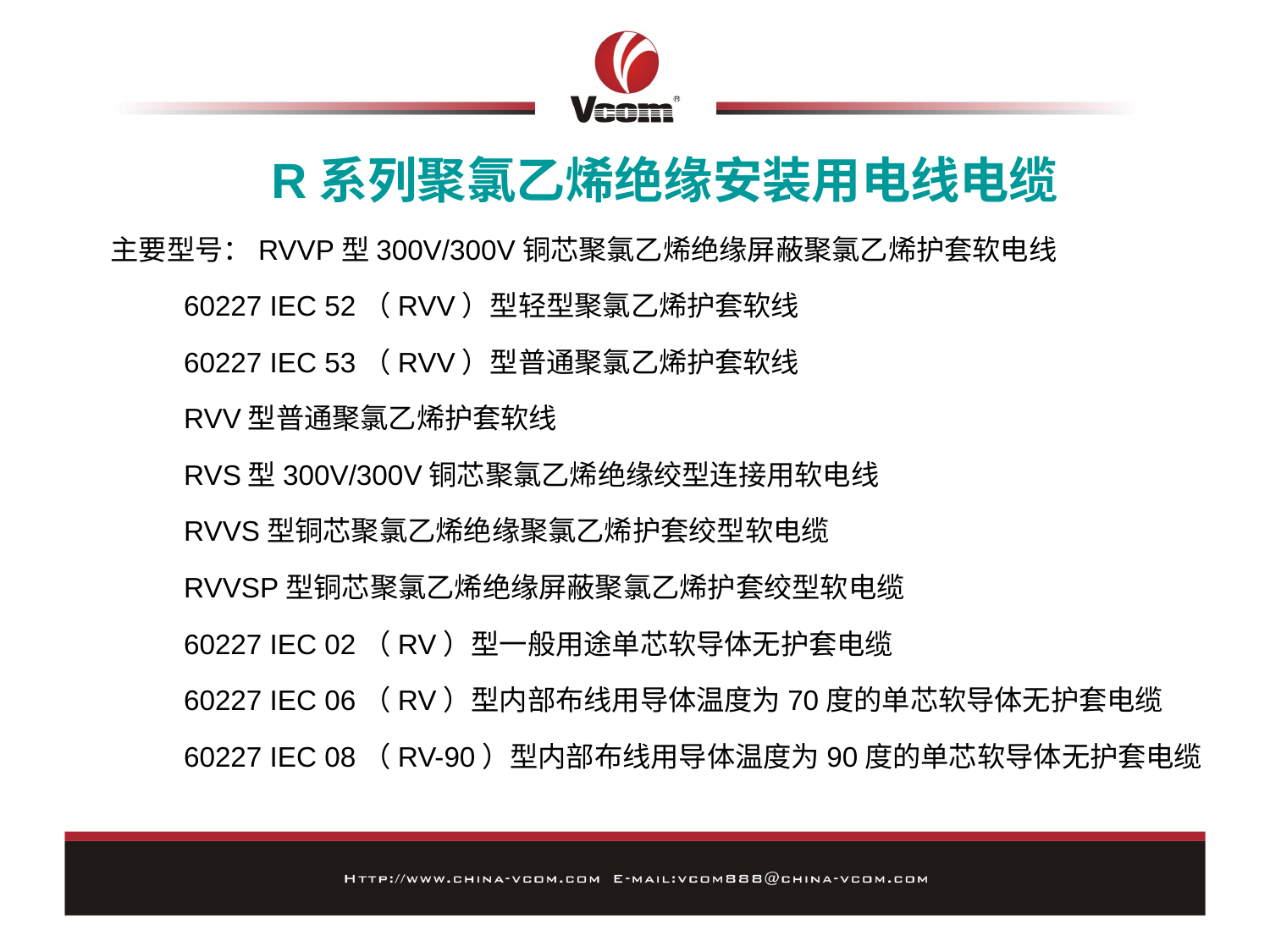

# R系列聚氯乙烯绝缘安装用电线电缆
 主要型号：RVVP型300V/300V铜芯聚氯乙烯绝缘屏蔽聚氯乙烯护套软电线
           60227 IEC 52（RVV）型轻型聚氯乙烯护套软线
           60227 IEC 53（RVV）型普通聚氯乙烯护套软线
           RVV型普通聚氯乙烯护套软线
           RVS型300V/300V铜芯聚氯乙烯绝缘绞型连接用软电线
           RVVS型铜芯聚氯乙烯绝缘聚氯乙烯护套绞型软电缆
           RVVSP型铜芯聚氯乙烯绝缘屏蔽聚氯乙烯护套绞型软电缆
           60227 IEC 02（RV）型一般用途单芯软导体无护套电缆
           60227 IEC 06（RV）型内部布线用导体温度为70度的单芯软导体无护套电缆
           60227 IEC 08（RV-90）型内部布线用导体温度为90度的单芯软导体无护套电缆